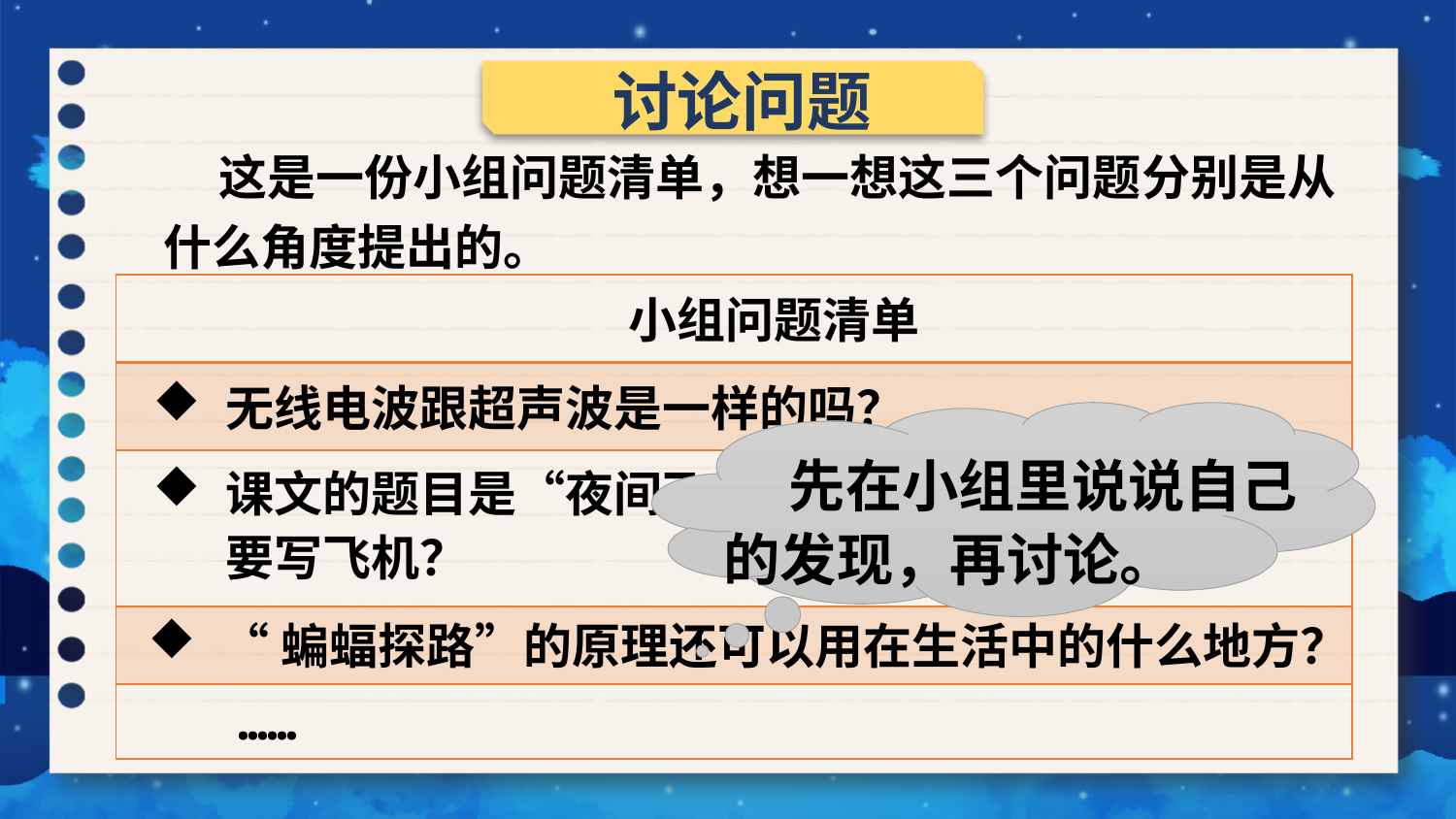

讨论问题
    这是一份小组问题清单，想一想这三个问题分别是从什么角度提出的。
小组问题清单
|  |
| --- |
|  |
|  |
|  |
|  |
无线电波跟超声波是一样的吗？

    先在小组里说说自己的发现，再讨论。
课文的题目是“夜间飞行的秘密”，为什么一开始要写飞机？
“蝙蝠探路”的原理还可以用在生活中的什么地方？
……